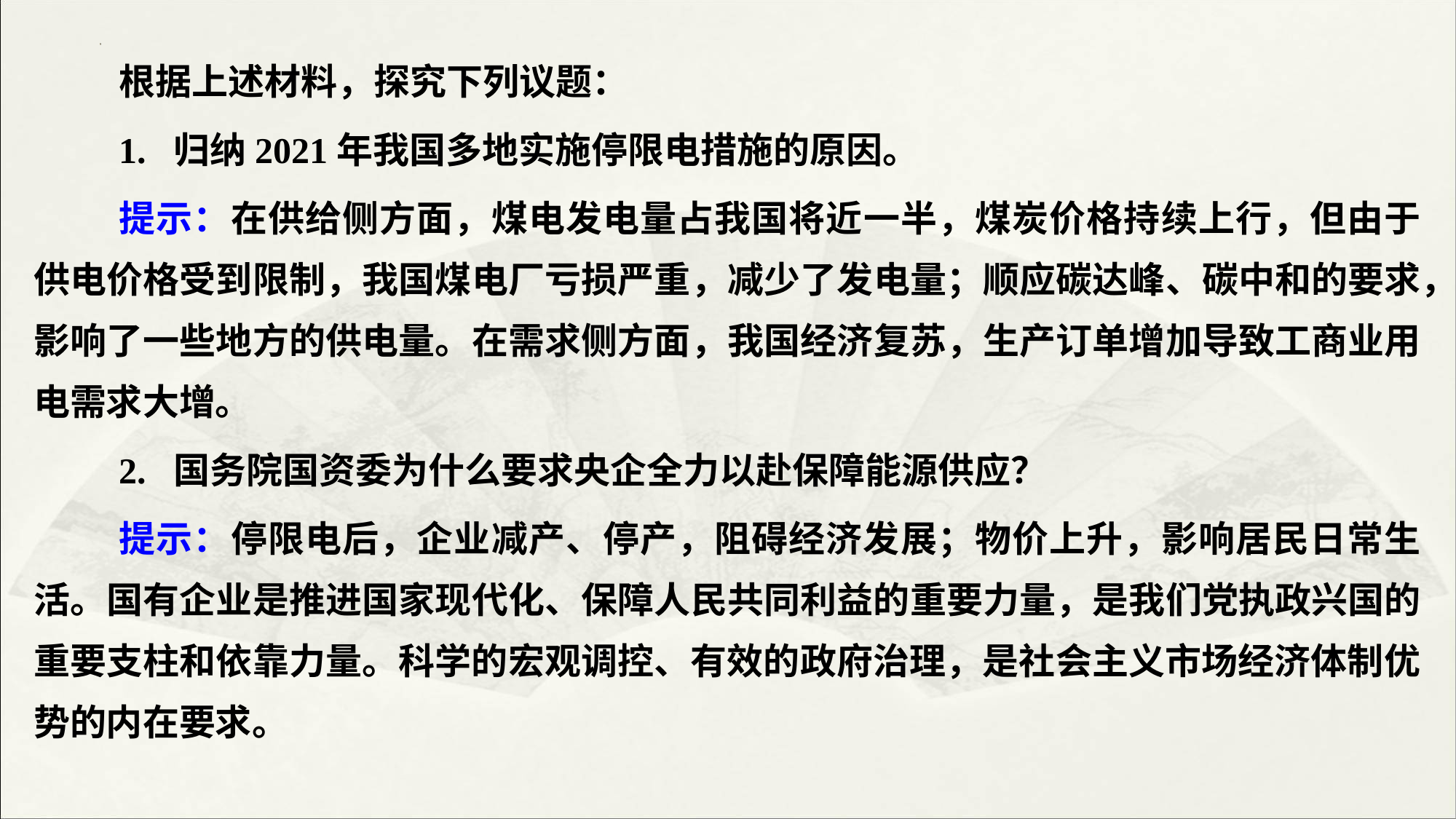

根据上述材料，探究下列议题：
1.  归纳2021年我国多地实施停限电措施的原因。
提示：在供给侧方面，煤电发电量占我国将近一半，煤炭价格持续上行，但由于供电价格受到限制，我国煤电厂亏损严重，减少了发电量；顺应碳达峰、碳中和的要求，影响了一些地方的供电量。在需求侧方面，我国经济复苏，生产订单增加导致工商业用电需求大增。
2.  国务院国资委为什么要求央企全力以赴保障能源供应？
提示：停限电后，企业减产、停产，阻碍经济发展；物价上升，影响居民日常生活。国有企业是推进国家现代化、保障人民共同利益的重要力量，是我们党执政兴国的重要支柱和依靠力量。科学的宏观调控、有效的政府治理，是社会主义市场经济体制优势的内在要求。